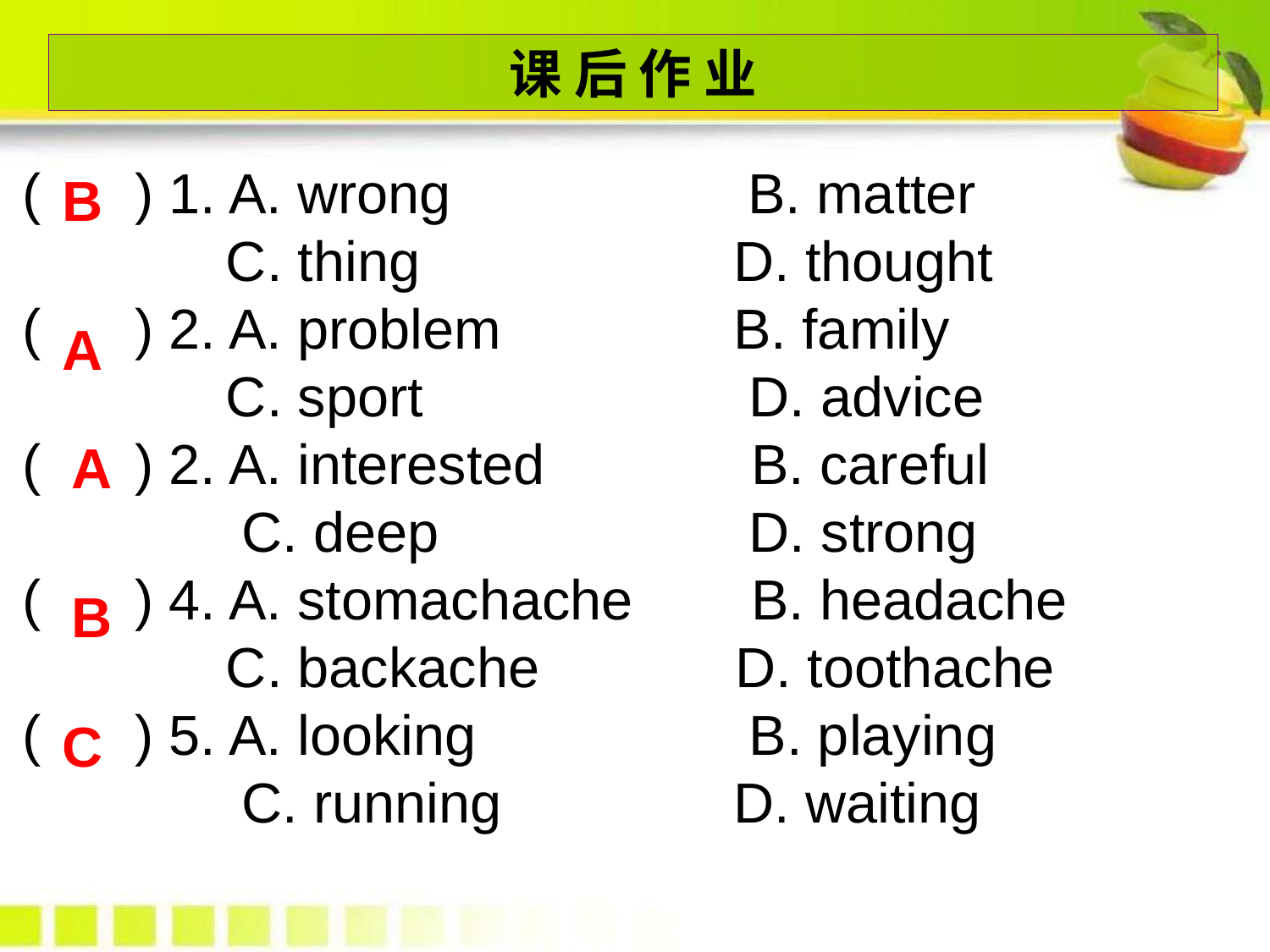

课 后 作 业

(      ) 1. A. wrong                   B. matter
             C. thing  	             D. thought
(      ) 2. A. problem	             B. family
             C. sport	              D. advice
(      ) 2. A. interested	      B. careful
              C. deep  	              D. strong
(      ) 4. A. stomachache	      B. headache
             C. backache	     D. toothache
(      ) 5. A. looking	              B. playing
              C. running	             D. waiting
B
A
A
B
C